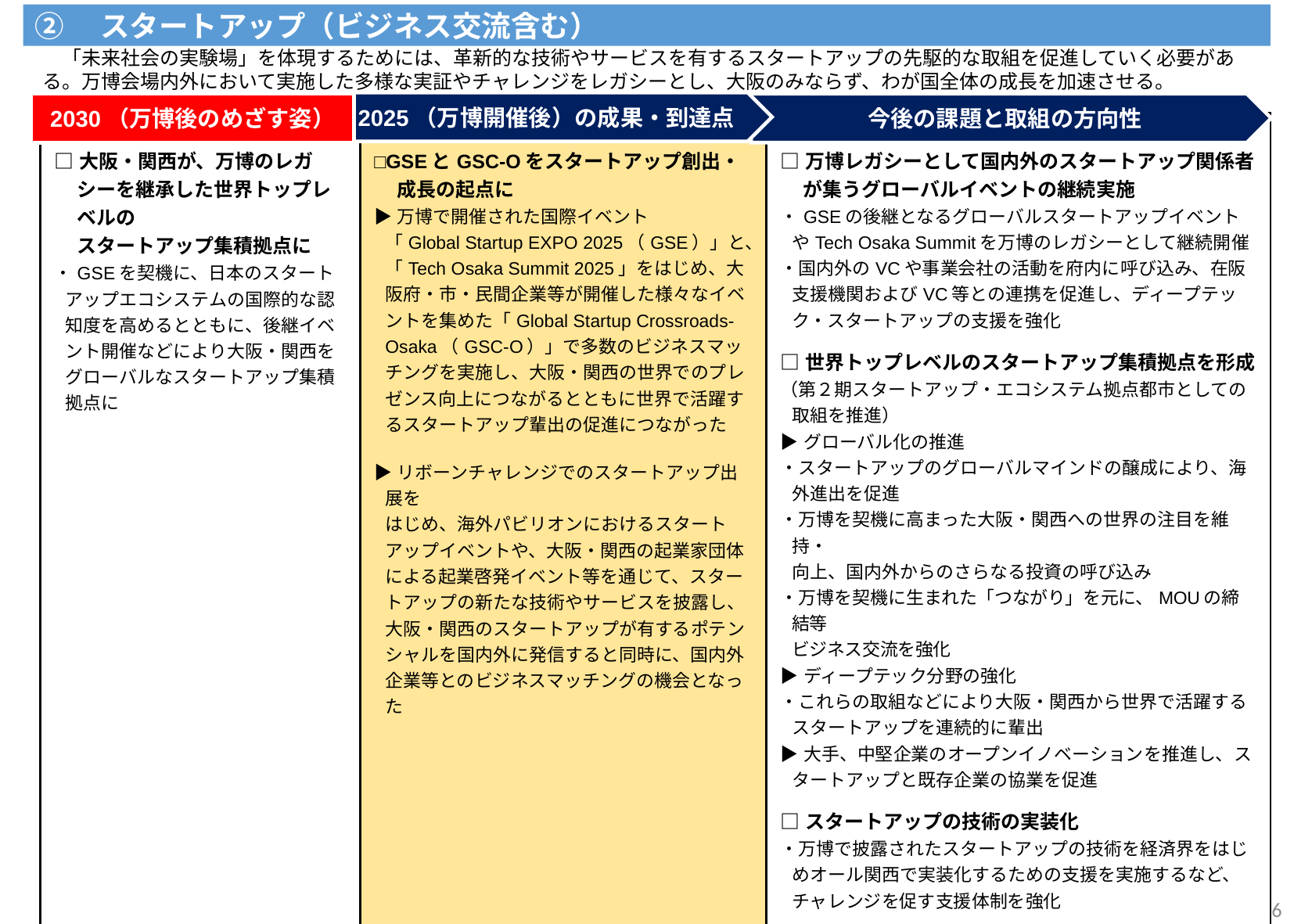

②　スタートアップ（ビジネス交流含む）
　「未来社会の実験場」を体現するためには、革新的な技術やサービスを有するスタートアップの先駆的な取組を促進していく必要がある。万博会場内外において実施した多様な実証やチャレンジをレガシーとし、大阪のみならず、わが国全体の成長を加速させる。

2025（万博開催後）の成果・到達点
2030（万博後のめざす姿）
今後の課題と取組の方向性
| □大阪・関西が、万博のレガシーを継承した世界トップレベルの スタートアップ集積拠点に ・GSEを契機に、日本のスタートアップエコシステムの国際的な認知度を高めるとともに、後継イベント開催などにより大阪・関西をグローバルなスタートアップ集積拠点に | □GSEとGSC-Oをスタートアップ創出・ 成長の起点に ▶万博で開催された国際イベント 「Global Startup EXPO 2025（GSE）」と、「Tech Osaka Summit 2025」をはじめ、大阪府・市・民間企業等が開催した様々なイベントを集めた「Global Startup Crossroads-Osaka（GSC-O）」で多数のビジネスマッチングを実施し、大阪・関西の世界でのプレゼンス向上につながるとともに世界で活躍するスタートアップ輩出の促進につながった ▶リボーンチャレンジでのスタートアップ出展を はじめ、海外パビリオンにおけるスタートアップイベントや、大阪・関西の起業家団体による起業啓発イベント等を通じて、スタートアップの新たな技術やサービスを披露し、大阪・関西のスタートアップが有するポテンシャルを国内外に発信すると同時に、国内外企業等とのビジネスマッチングの機会となった | □万博レガシーとして国内外のスタートアップ関係者が集うグローバルイベントの継続実施 ・GSEの後継となるグローバルスタートアップイベントやTech Osaka Summitを万博のレガシーとして継続開催 ・国内外のVCや事業会社の活動を府内に呼び込み、在阪支援機関およびVC等との連携を促進し、ディープテック・スタートアップの支援を強化 □世界トップレベルのスタートアップ集積拠点を形成 （第２期スタートアップ・エコシステム拠点都市としての取組を推進） ▶グローバル化の推進 ・スタートアップのグローバルマインドの醸成により、海外進出を促進 ・万博を契機に高まった大阪・関西への世界の注目を維持・ 向上、国内外からのさらなる投資の呼び込み ・万博を契機に生まれた「つながり」を元に、MOUの締結等 ビジネス交流を強化 ▶ディープテック分野の強化 ・これらの取組などにより大阪・関西から世界で活躍する スタートアップを連続的に輩出 ▶大手、中堅企業のオープンイノベーションを推進し、スタートアップと既存企業の協業を促進 □スタートアップの技術の実装化 ・万博で披露されたスタートアップの技術を経済界をはじめオール関西で実装化するための支援を実施するなど、チャレンジを促す支援体制を強化 ◆国への要望事項 ・GSEの万博レガシーとしての大阪継続開催への支援 ・スタートアップ・エコシステム拠点都市への支援として、世界有数の海外機関による支援プログラムの充実を図るなど、スタートアップの成長に資する取組の充実と必要となる 財政支援 |
| --- | --- | --- |
6